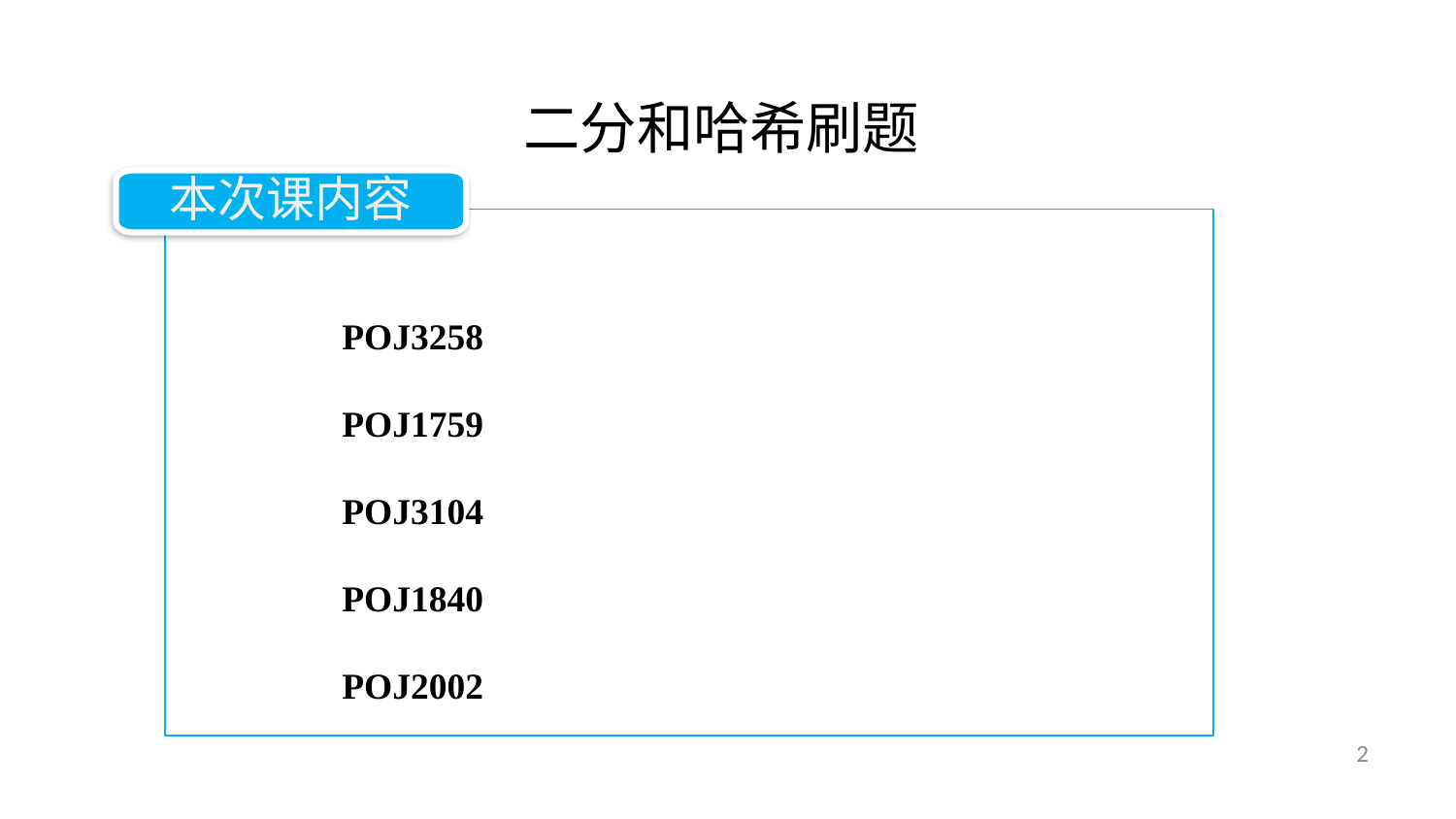

二分和哈希刷题
本次课内容

POJ3258
POJ1759
POJ3104
POJ1840
POJ2002
2